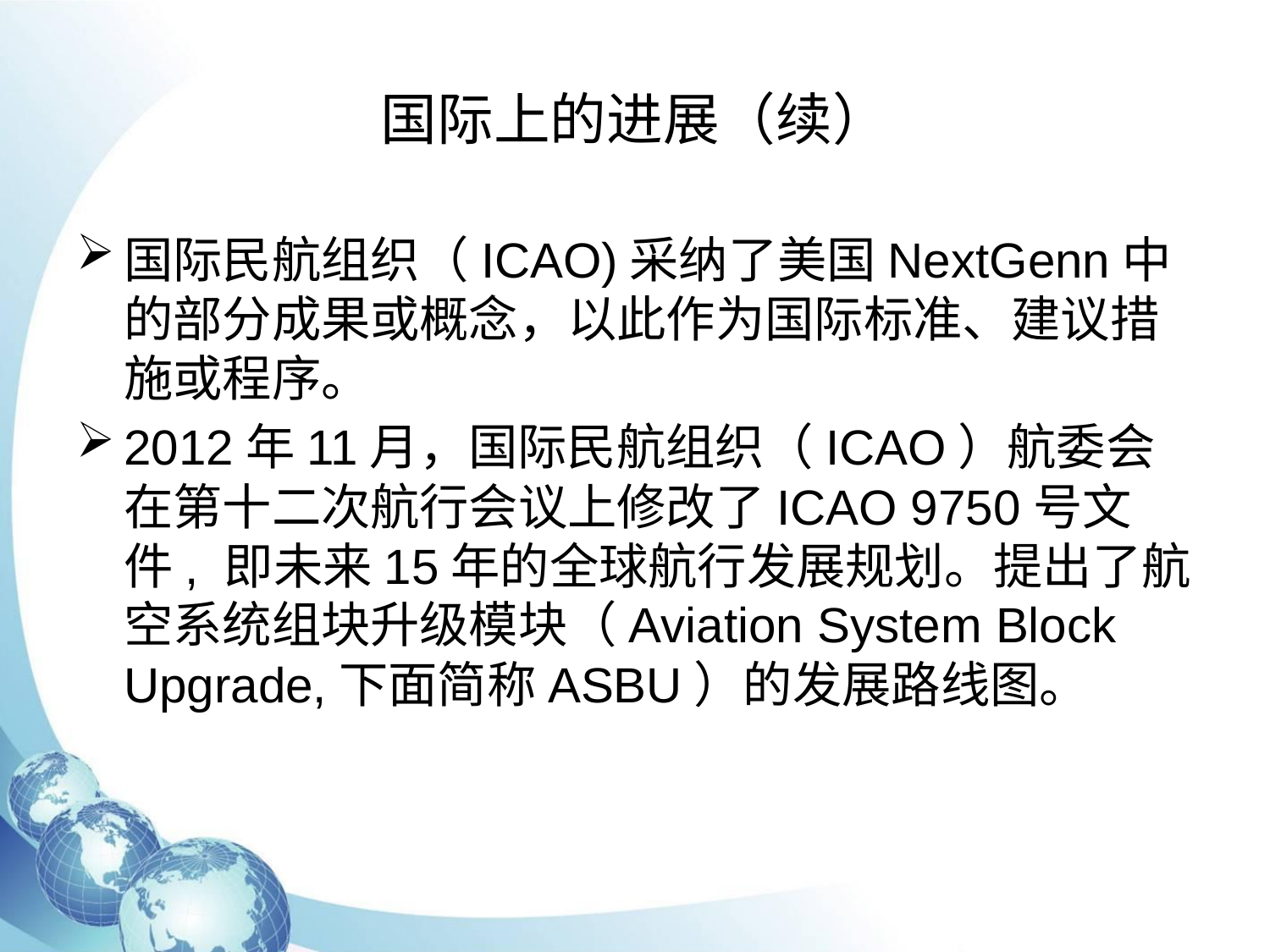

# 国际上的进展（续）
国际民航组织（ICAO)采纳了美国NextGenn中的部分成果或概念，以此作为国际标准、建议措施或程序。
2012年11月，国际民航组织（ICAO）航委会在第十二次航行会议上修改了ICAO 9750号文件, 即未来15年的全球航行发展规划。提出了航空系统组块升级模块（Aviation System Block Upgrade,下面简称ASBU）的发展路线图。